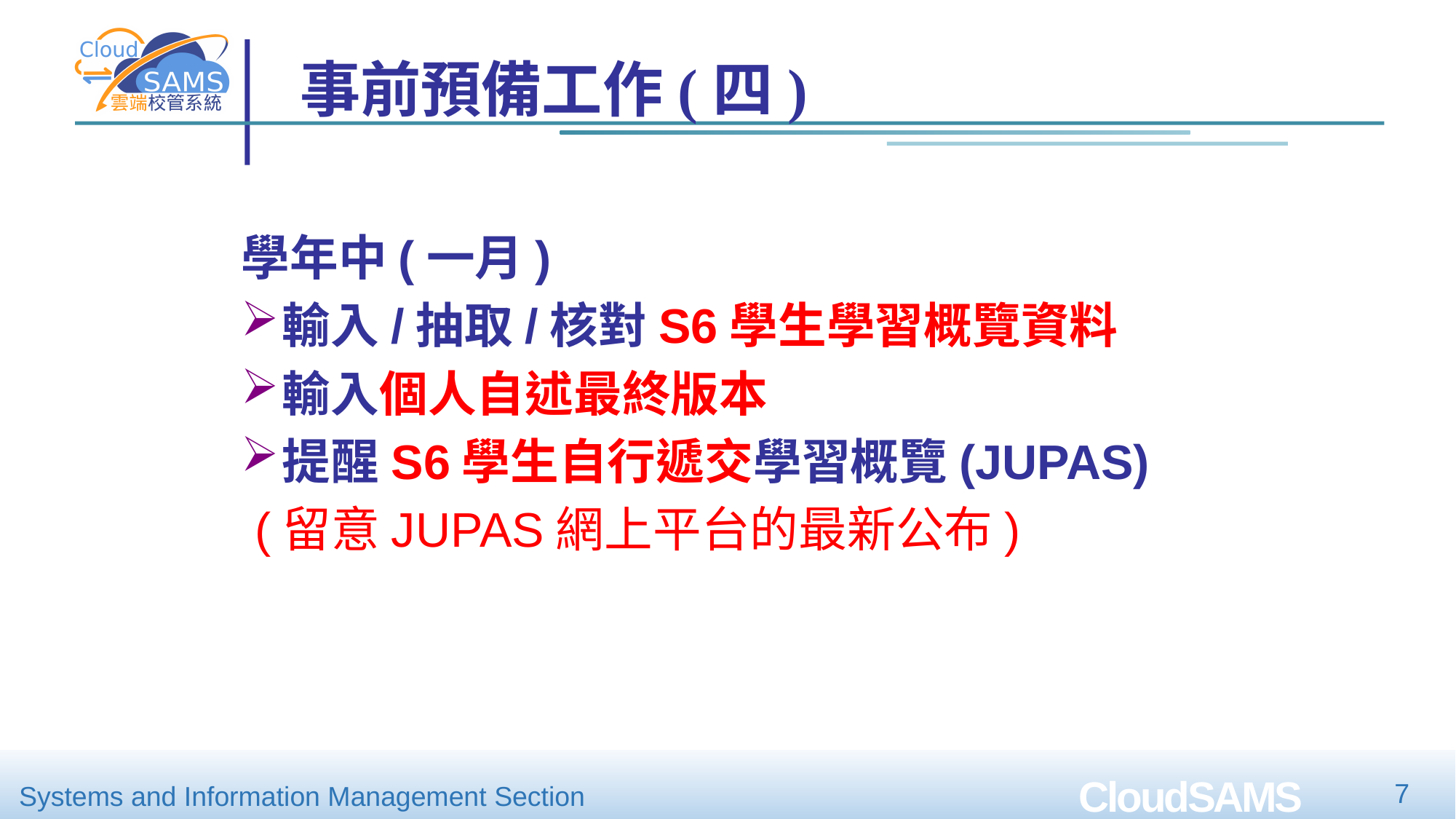

事前預備工作(四)
學年中(一月)
輸入/抽取/核對S6學生學習概覽資料
輸入個人自述最終版本
提醒S6學生自行遞交學習概覽(JUPAS)
 (留意JUPAS網上平台的最新公布)
7